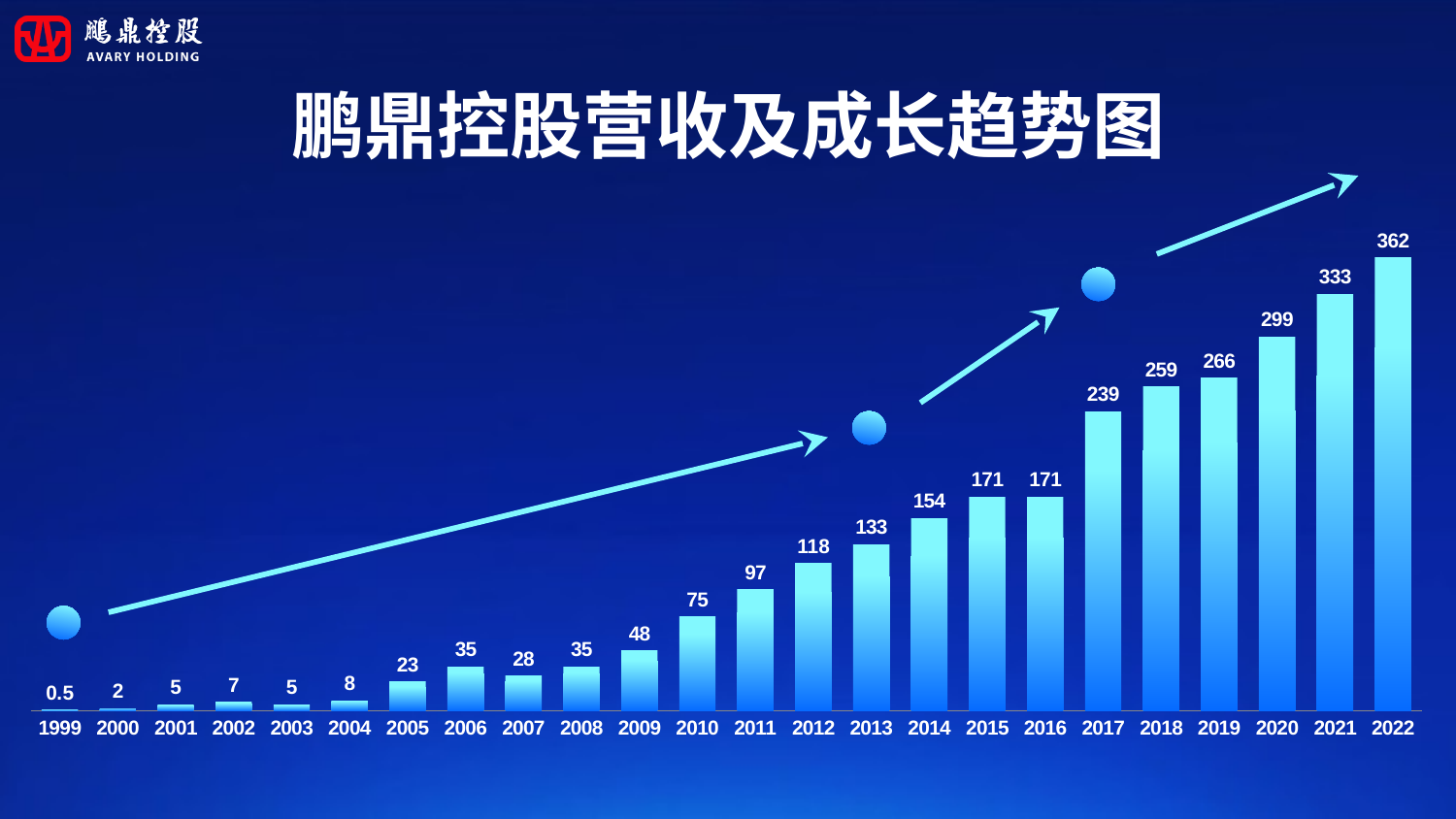

鹏鼎控股营收及成长趋势图

### Chart

| Category |  |
|---|---|
| 1999 | 0.5 |
| 2000 | 2.0 |
| 2001 | 5.0 |
| 2002 | 7.0 |
| 2003 | 5.0 |
| 2004 | 8.0 |
| 2005 | 23.0 |
| 2006 | 35.0 |
| 2007 | 28.0 |
| 2008 | 35.0 |
| 2009 | 48.0 |
| 2010 | 75.0 |
| 2011 | 97.0 |
| 2012 | 118.0 |
| 2013 | 133.0 |
| 2014 | 154.0 |
| 2015 | 171.0 |
| 2016 | 171.0 |
| 2017 | 239.0 |
| 2018 | 259.0 |
| 2019 | 266.0 |
| 2020 | 299.0 |
| 2021 | 333.0 |
| 2022 | 362.0 |